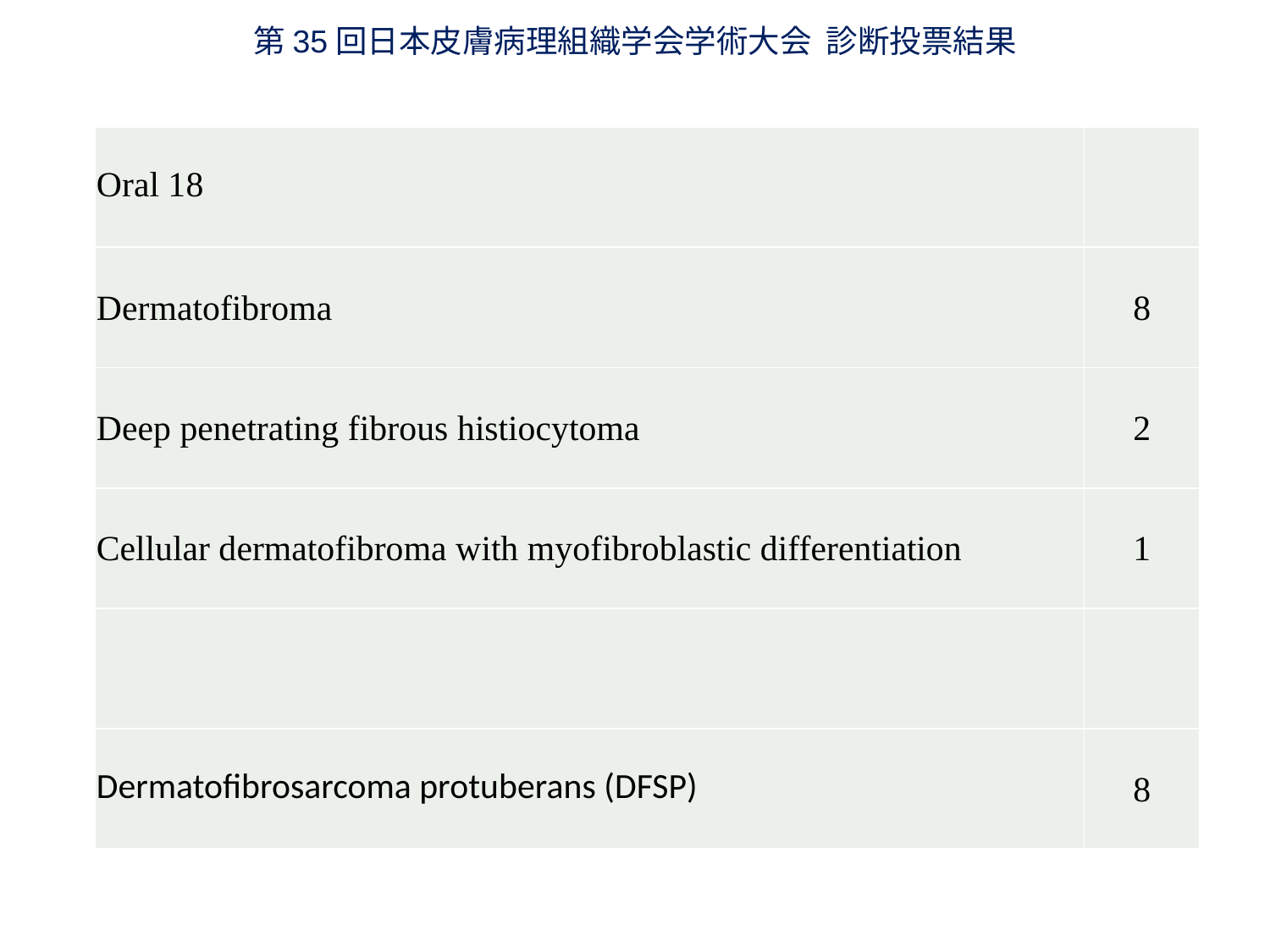

第35回日本皮膚病理組織学会学術大会  診断投票結果
| Oral 18 |  |
| --- | --- |
| Dermatofibroma | 8 |
| Deep penetrating fibrous histiocytoma | 2 |
| Cellular dermatofibroma with myofibroblastic differentiation | 1 |
|  |  |
| Dermatofibrosarcoma protuberans (DFSP) | 8 |